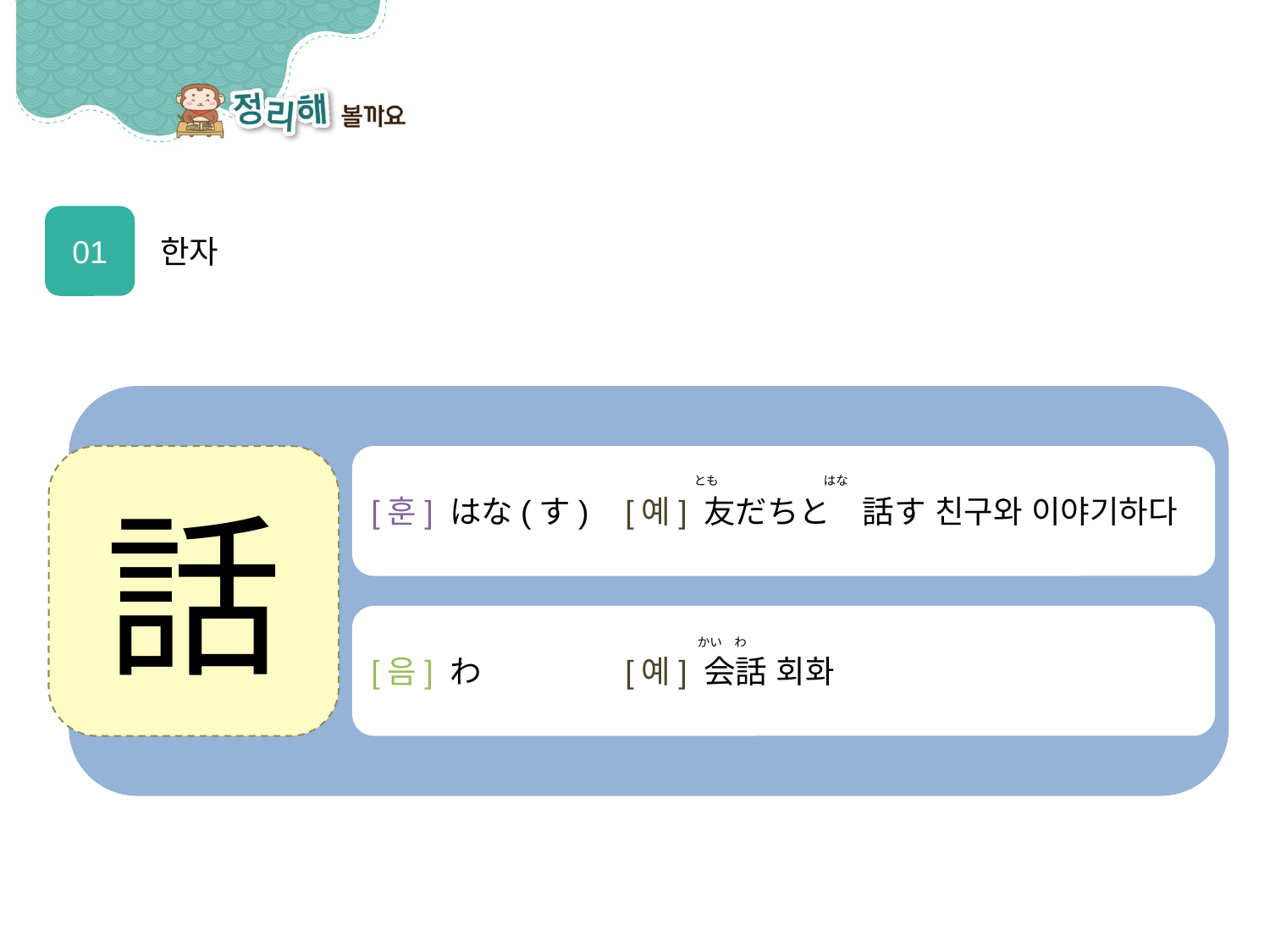

01
한자

話
[훈] はな(す)	[예] 友だちと　話す 친구와 이야기하다
とも
はな
[음] わ		[예] 会話 회화
かい　わ